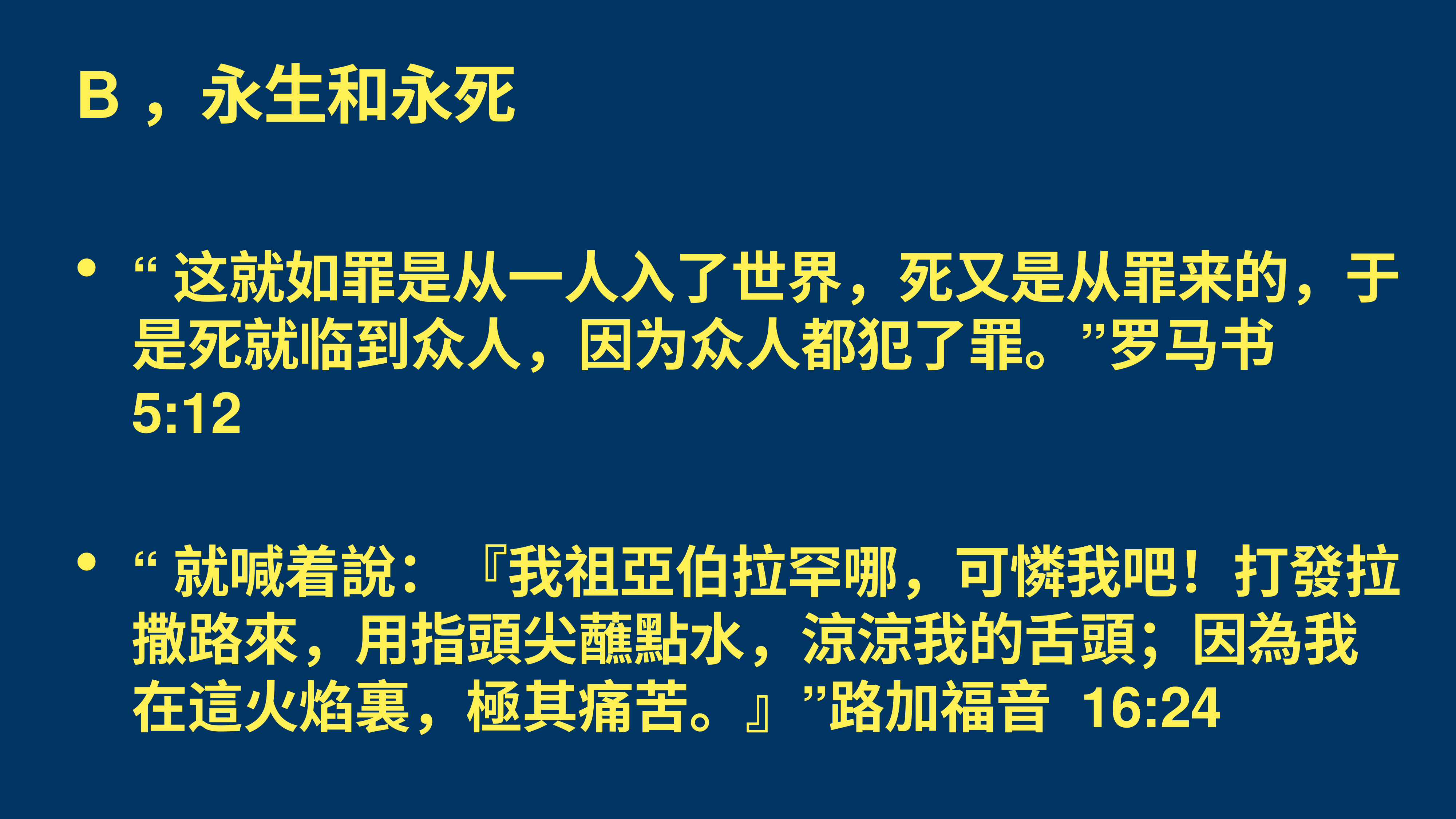

# B，永生和永死
“这就如罪是从一人入了世界，死又是从罪来的，于是死就临到众人，因为众人都犯了罪。”罗马书 5:12

“就喊着說：『我祖亞伯拉罕哪，可憐我吧！打發拉撒路來，用指頭尖蘸點水，涼涼我的舌頭；因為我在這火焰裏，極其痛苦。』”路加福音 16:24